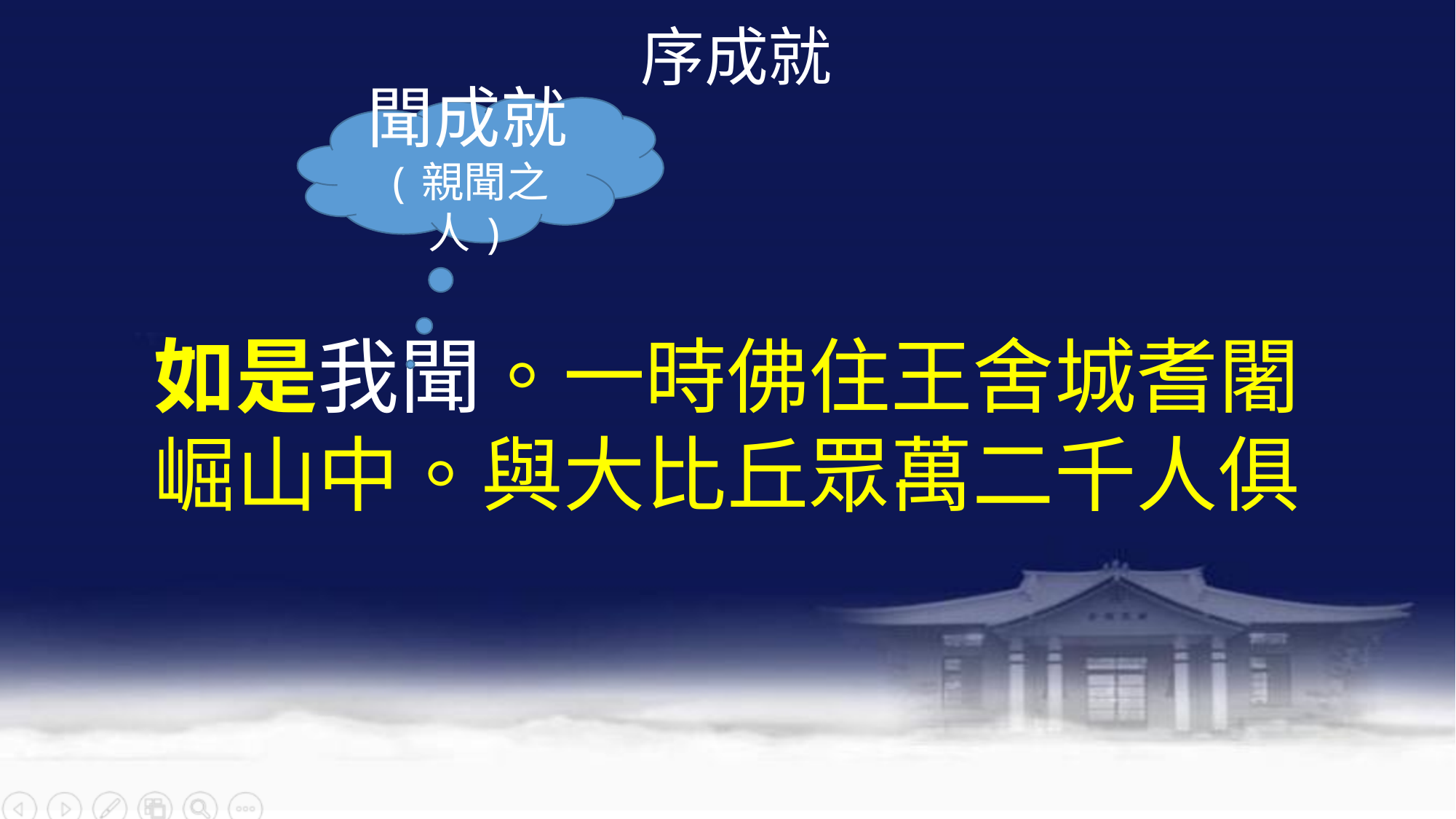

# 序成就
聞成就
(親聞之人)
如是我聞。一時佛住王舍城耆闍崛山中。與大比丘眾萬二千人俱